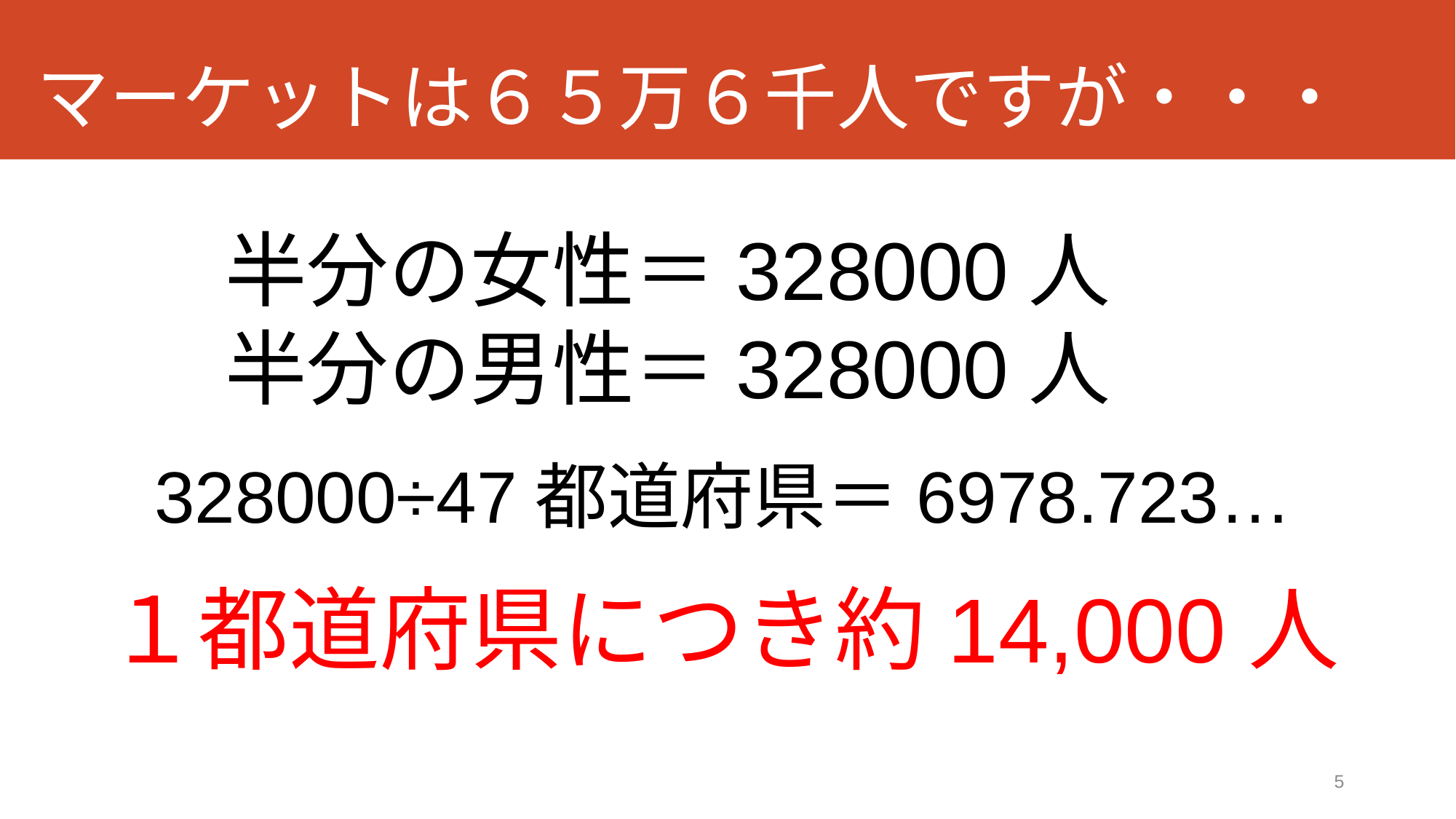

# マーケットは６５万６千人ですが・・・
半分の女性＝328000人
半分の男性＝328000人
328000÷47都道府県＝6978.723…
１都道府県につき約14,000人
5